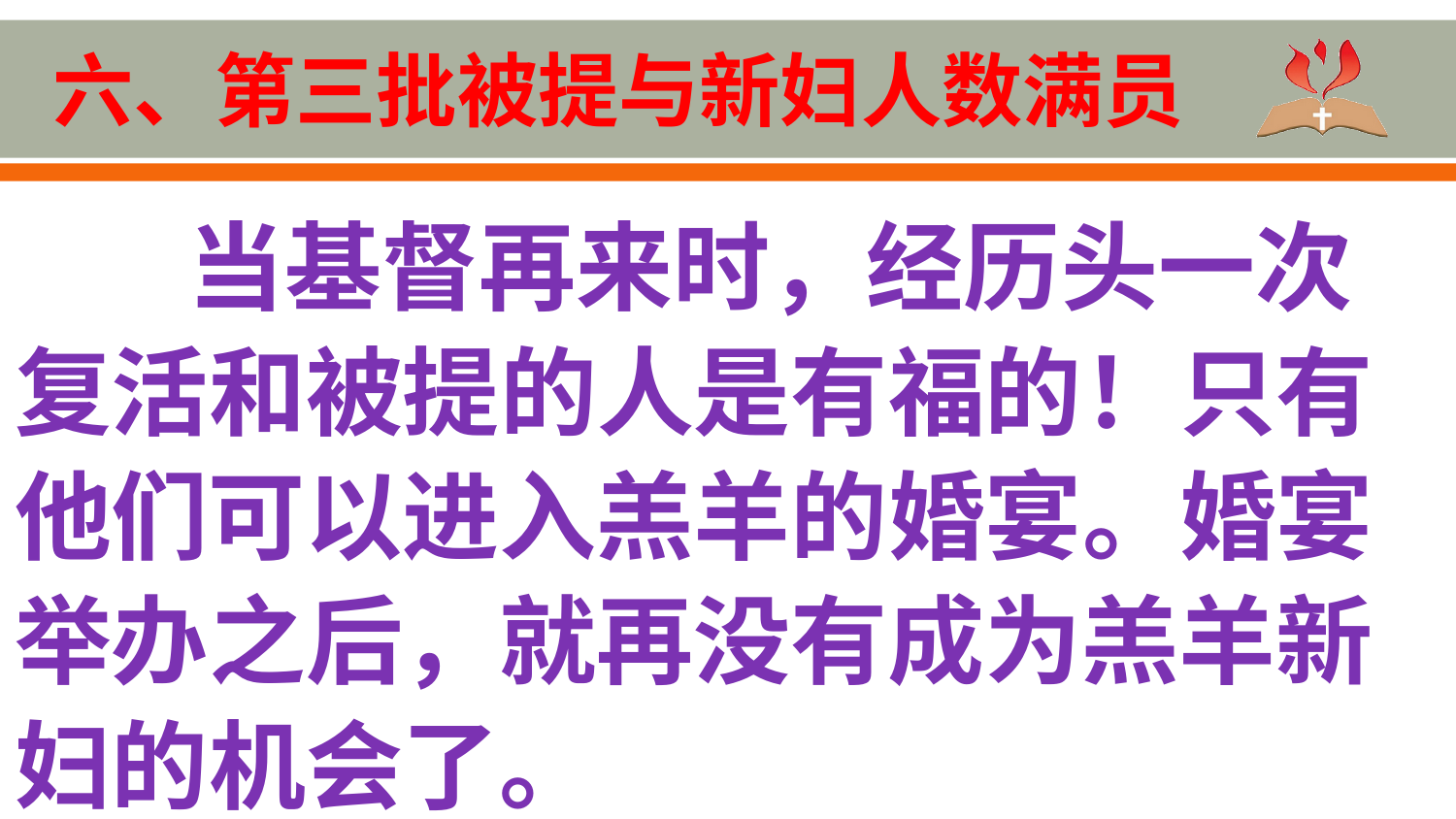

# 六、第三批被提与新妇人数满员
当基督再来时，经历头一次复活和被提的人是有福的！只有他们可以进入羔羊的婚宴。婚宴举办之后，就再没有成为羔羊新妇的机会了。